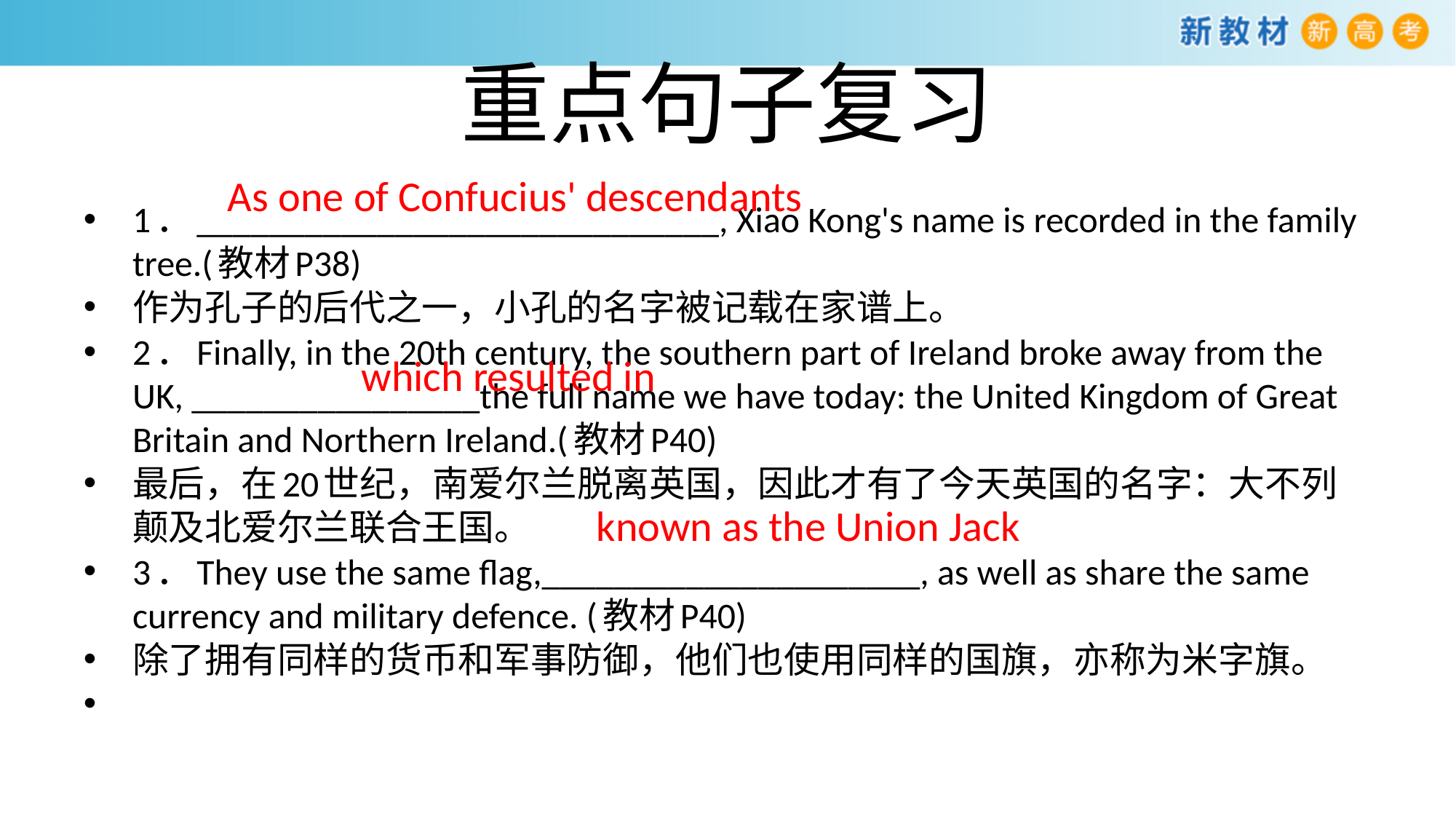

# 重点句子复习
As one of Confucius' descendants
1．_____________________________, Xiao Kong's name is recorded in the family tree.(教材P38)
作为孔子的后代之一，小孔的名字被记载在家谱上。
2．Finally, in the 20th century, the southern part of Ireland broke away from the UK, ________________the full name we have today: the United Kingdom of Great Britain and Northern Ireland.(教材P40)
最后，在20世纪，南爱尔兰脱离英国，因此才有了今天英国的名字：大不列颠及北爱尔兰联合王国。
3．They use the same flag,_____________________, as well as share the same currency and military defence. (教材P40)
除了拥有同样的货币和军事防御，他们也使用同样的国旗，亦称为米字旗。

which resulted in
known as the Union Jack